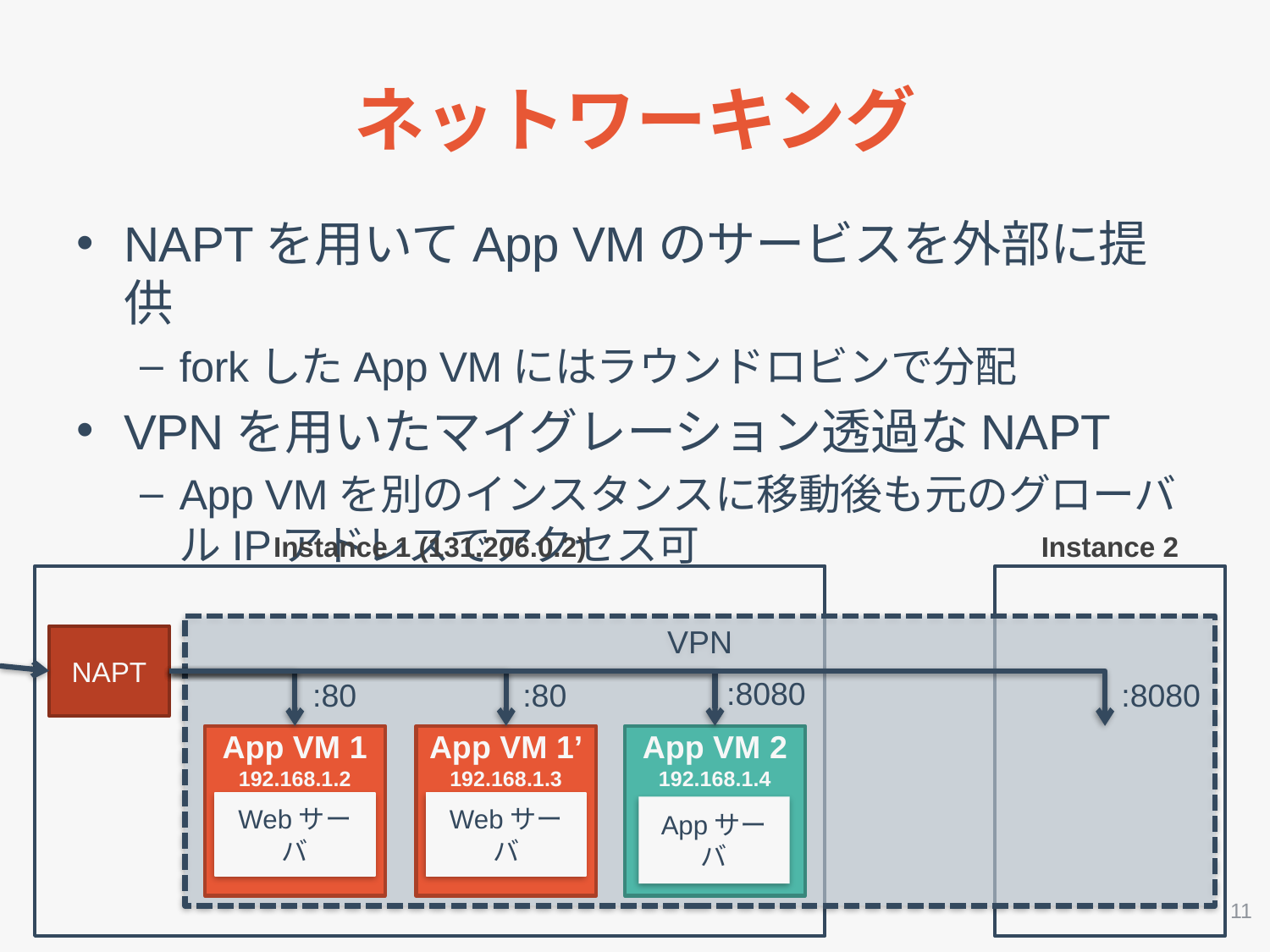

# ネットワーキング
NAPTを用いてApp VMのサービスを外部に提供
forkしたApp VMにはラウンドロビンで分配
VPNを用いたマイグレーション透過なNAPT
App VMを別のインスタンスに移動後も元のグローバルIPアドレスでアクセス可
Instance 1 (131.206.0.2)

Instance 2

VPN

NAPT
:8080
:8080
:80
:80
App VM 1
192.168.1.2

Webサーバ
App VM 1’
192.168.1.3

Webサーバ
App VM 2
192.168.1.4

Appサーバ

11